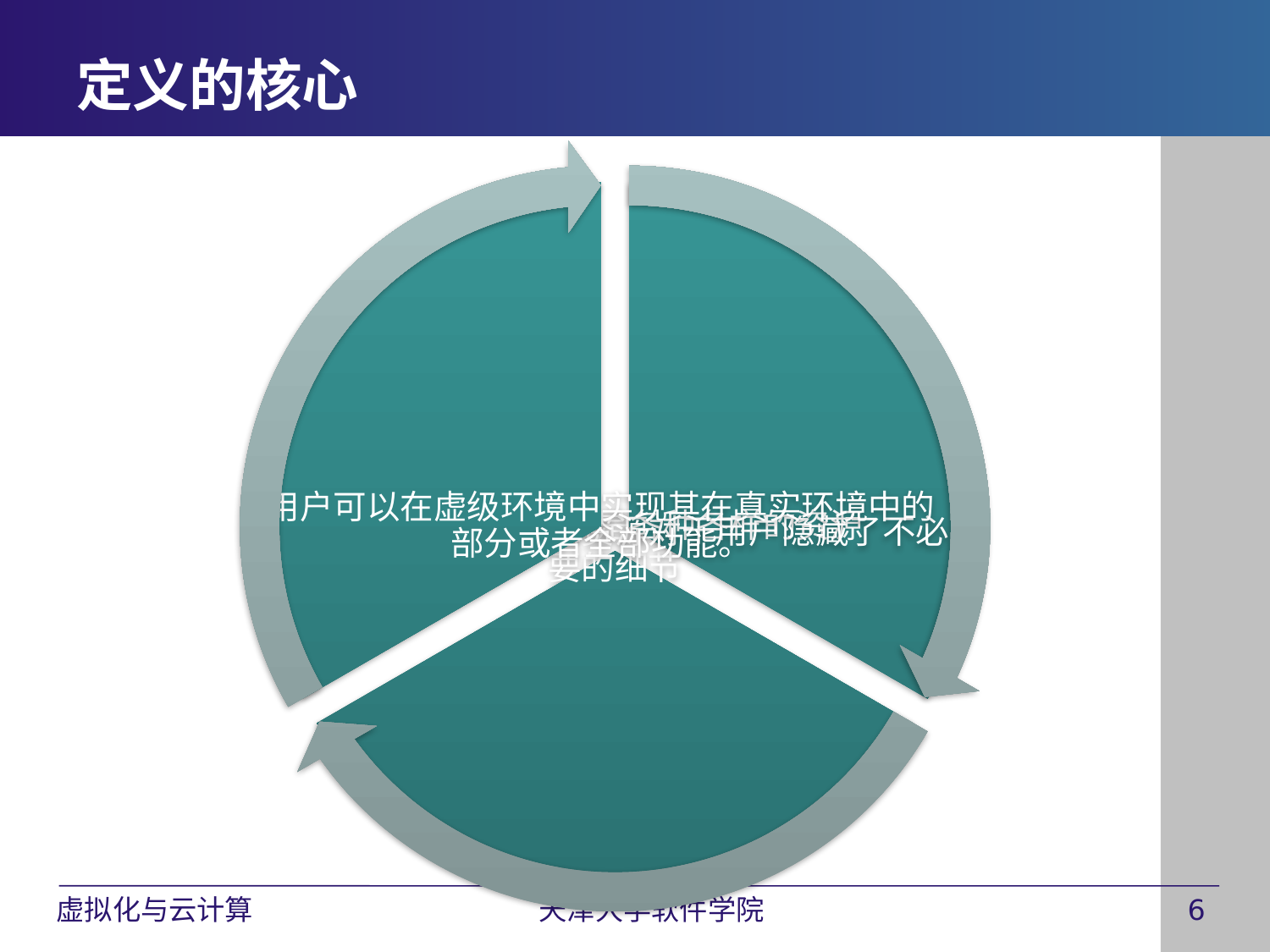

# 定义的核心
虚拟化的对象是各种各样的资源
经过虚拟化后的逻辑资源对于用户隐藏了不必要的细节
用户可以在虚级环境中实现其在真实环境中的部分或者全部功能。